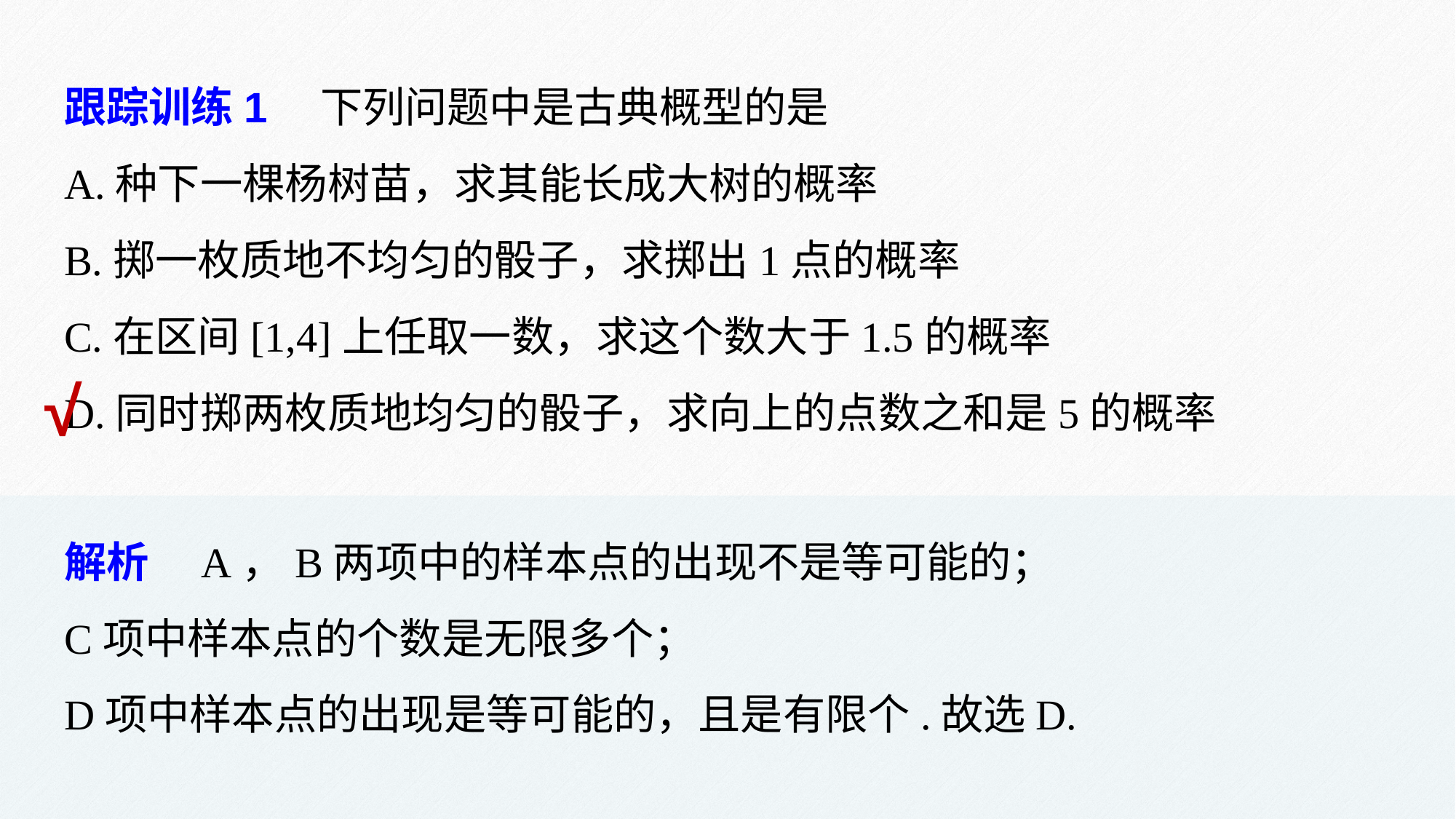

跟踪训练1　下列问题中是古典概型的是
A.种下一棵杨树苗，求其能长成大树的概率
B.掷一枚质地不均匀的骰子，求掷出1点的概率
C.在区间[1,4]上任取一数，求这个数大于1.5的概率
D.同时掷两枚质地均匀的骰子，求向上的点数之和是5的概率
√
解析　A，B两项中的样本点的出现不是等可能的；
C项中样本点的个数是无限多个；
D项中样本点的出现是等可能的，且是有限个.故选D.